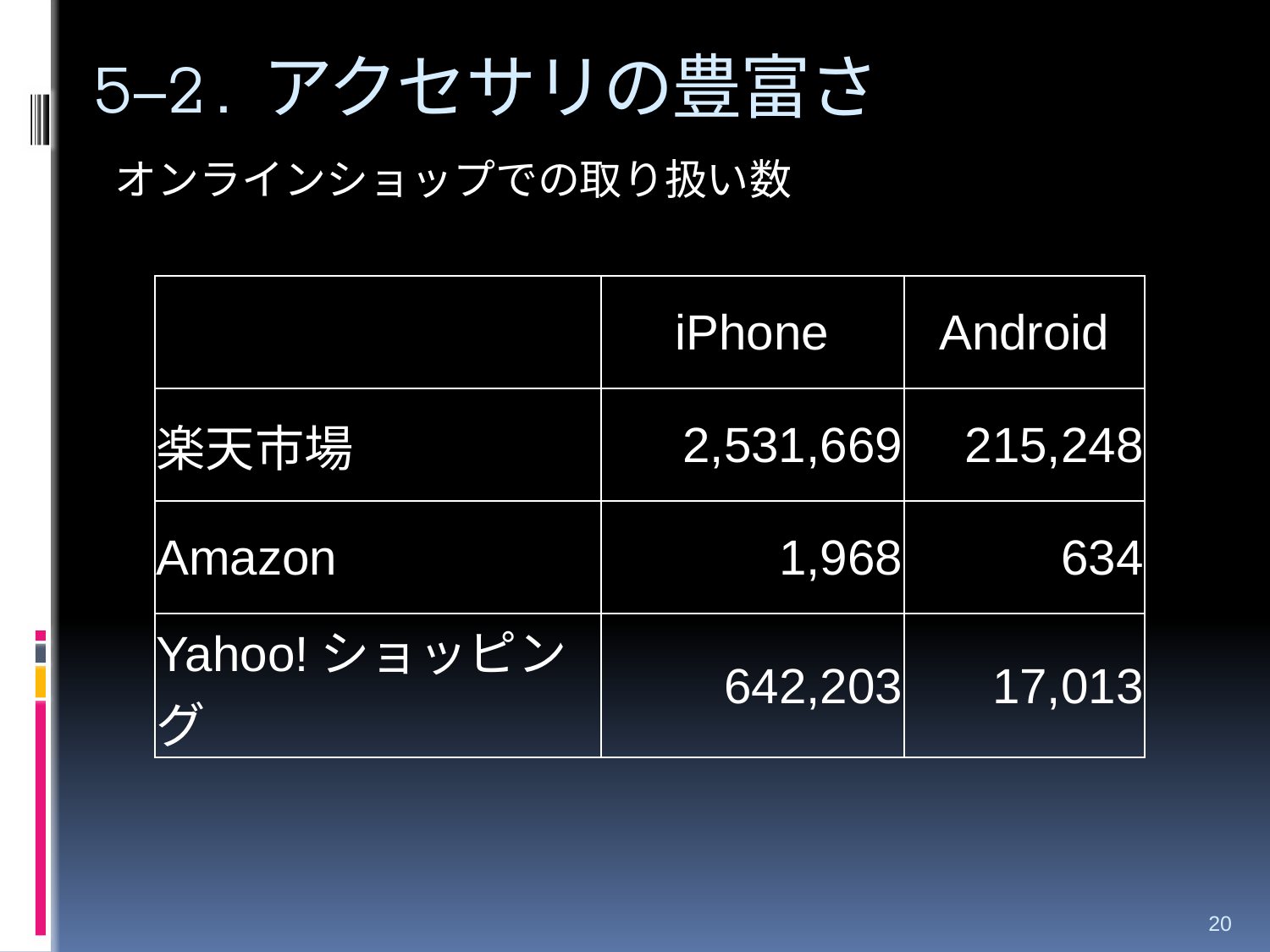

# 5-2.アクセサリの豊富さ
オンラインショップでの取り扱い数
|  | iPhone | Android |
| --- | --- | --- |
| 楽天市場 | 2,531,669 | 215,248 |
| Amazon | 1,968 | 634 |
| Yahoo!ショッピング | 642,203 | 17,013 |
20